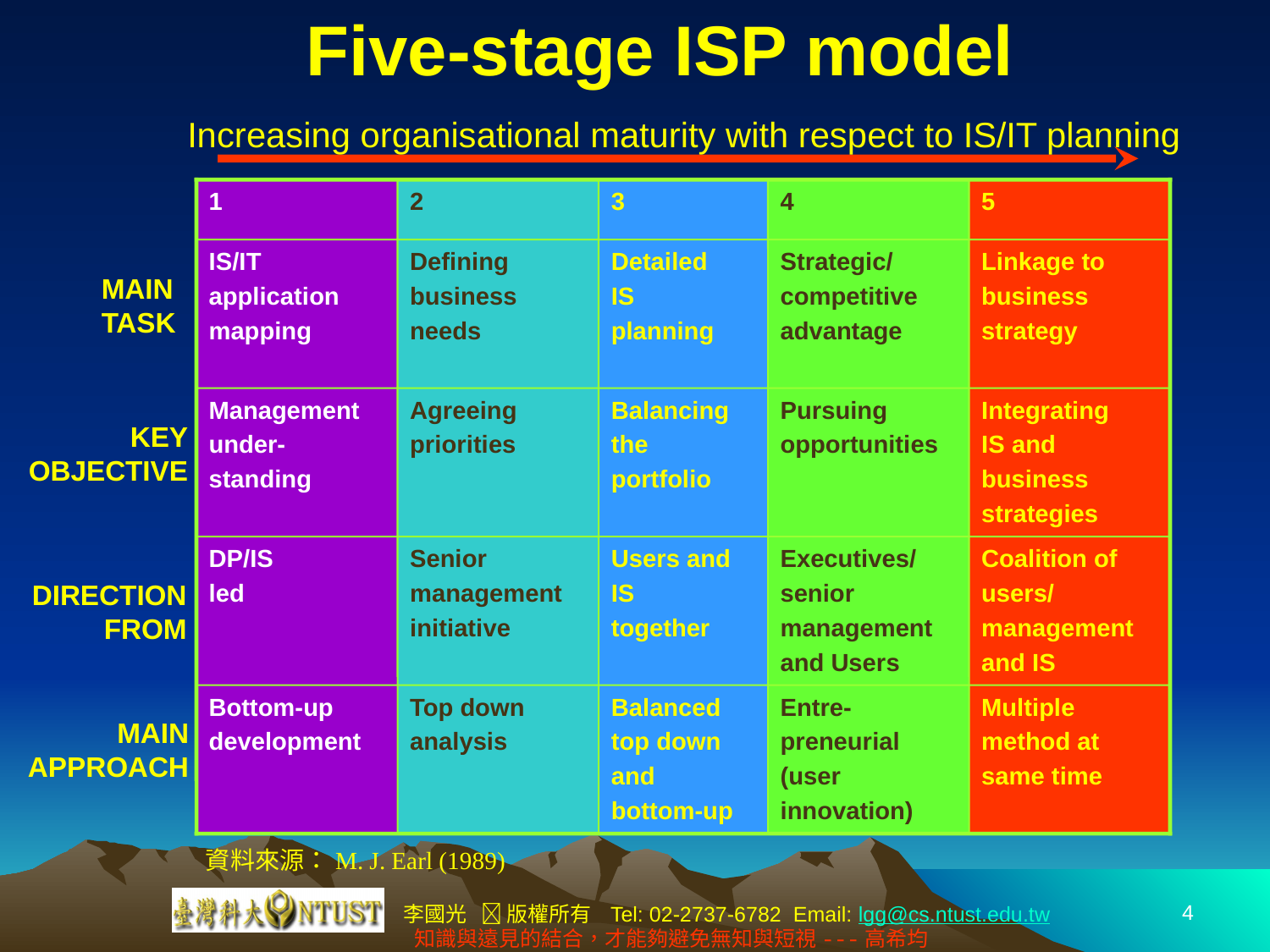

# Five-stage ISP model
Increasing organisational maturity with respect to IS/IT planning

1

2

3

4

5

IS/IT
application
mapping

Defining
business
needs
Detailed
IS
planning
Strategic/
competitive
advantage
Linkage to
business
strategy

MAIN
TASK
Management
under-
standing

Agreeing
priorities
Balancing
the
portfolio
Pursuing
opportunities
Integrating
IS and
business
strategies
KEY
OBJECTIVE
DP/IS
led

Senior
management
initiative
Users and
IS
together
Executives/
senior
management
and Users
Coalition of
users/
management
and IS
DIRECTION
FROM
Bottom-up
development

Top down
analysis
Balanced
top down
and
bottom-up
Entre-
preneurial
(user
innovation)
Multiple
method at
same time
MAIN
APPROACH

資料來源：M. J. Earl (1989)
4